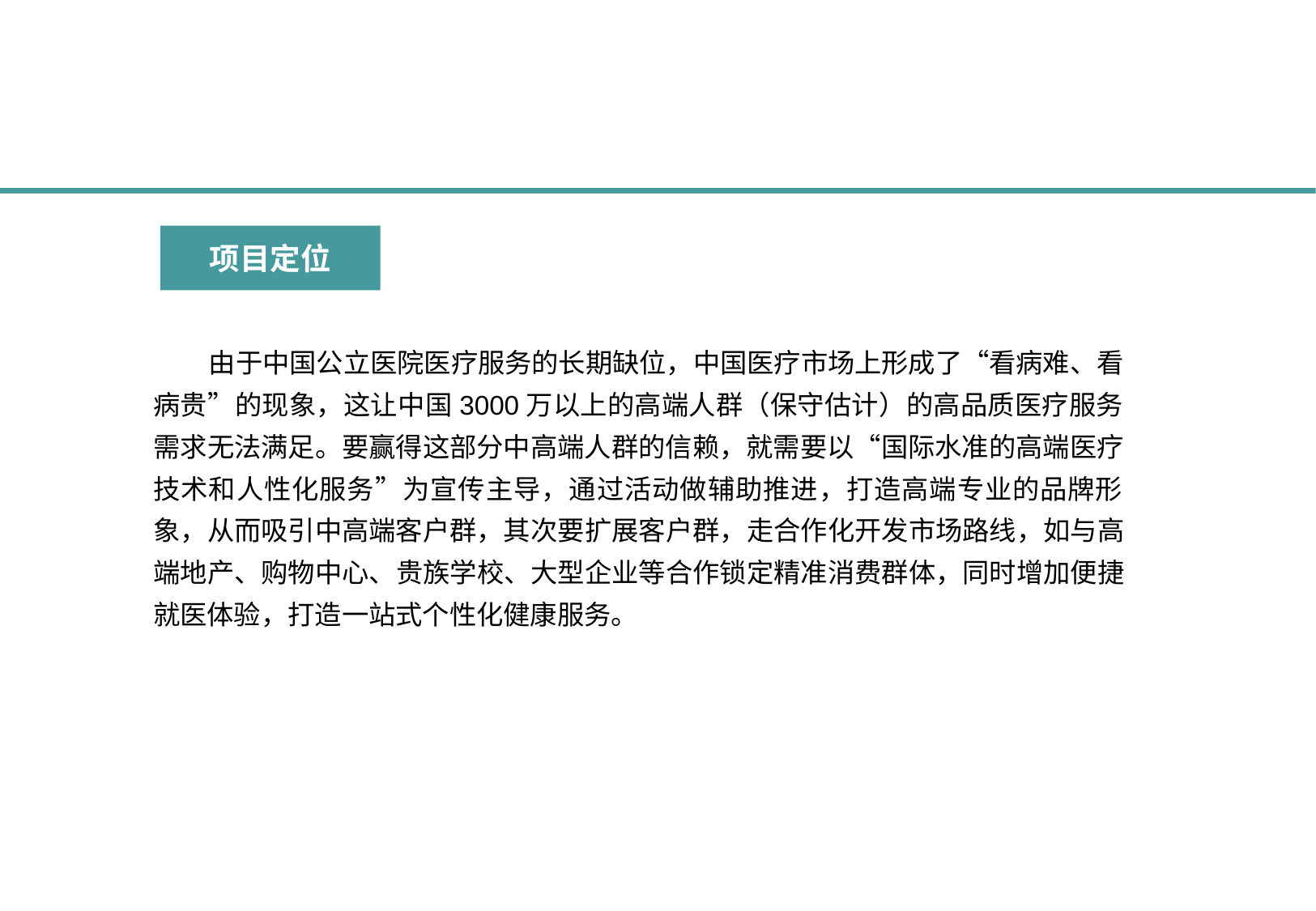

项目定位
        由于中国公立医院医疗服务的长期缺位，中国医疗市场上形成了“看病难、看病贵”的现象，这让中国3000万以上的高端人群（保守估计）的高品质医疗服务需求无法满足。要赢得这部分中高端人群的信赖，就需要以“国际水准的高端医疗技术和人性化服务”为宣传主导，通过活动做辅助推进，打造高端专业的品牌形象，从而吸引中高端客户群，其次要扩展客户群，走合作化开发市场路线，如与高端地产、购物中心、贵族学校、大型企业等合作锁定精准消费群体，同时增加便捷就医体验，打造一站式个性化健康服务。